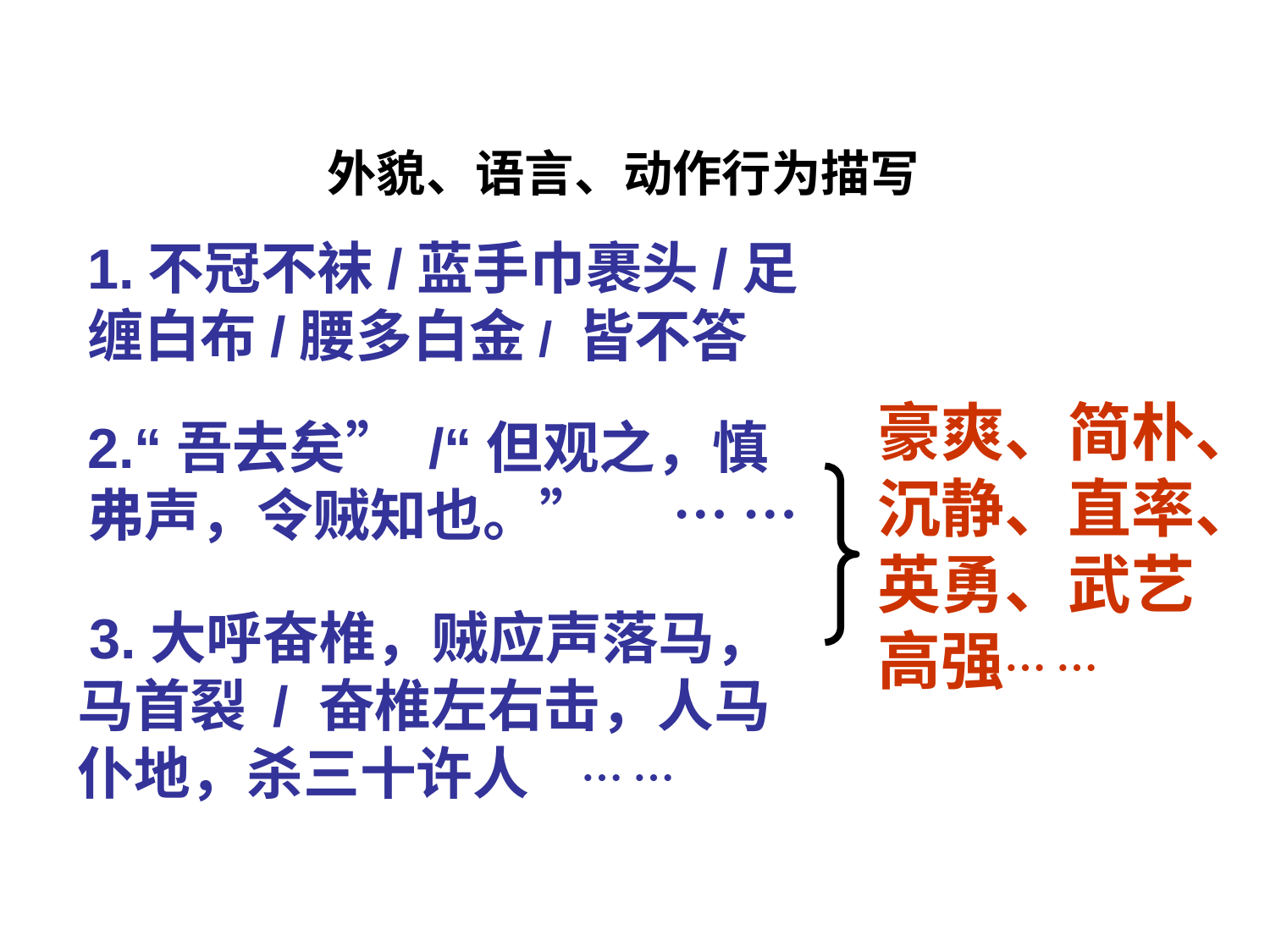

外貌、语言、动作行为描写
1.不冠不袜/蓝手巾裹头/足缠白布/腰多白金/ 皆不答
豪爽、简朴、沉静、直率、英勇、武艺高强… …
2.“吾去矣” /“但观之，慎弗声，令贼知也。”      … …

 3.大呼奋椎，贼应声落马，马首裂 / 奋椎左右击，人马仆地，杀三十许人    … …